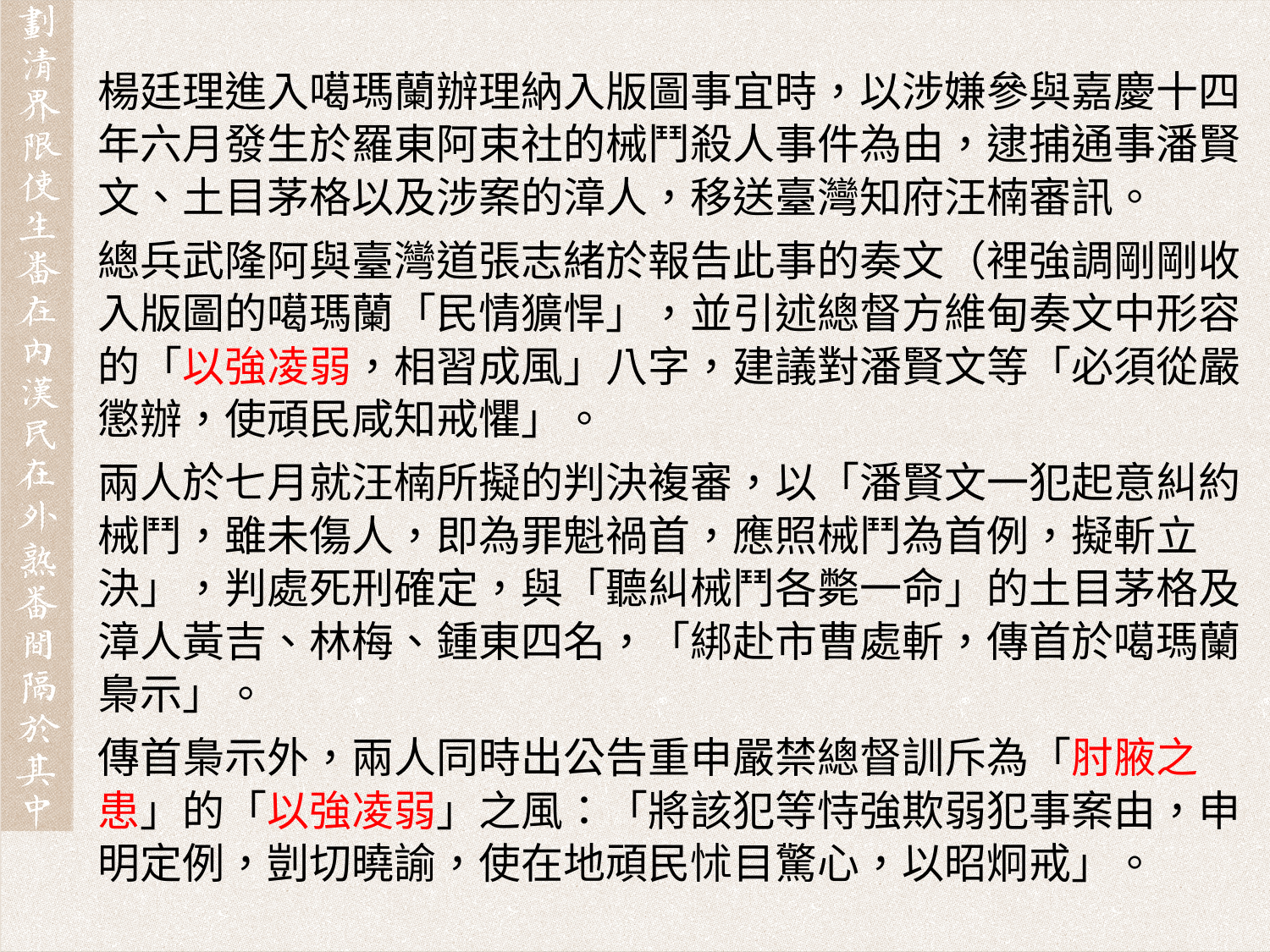

楊廷理進入噶瑪蘭辦理納入版圖事宜時，以涉嫌參與嘉慶十四年六月發生於羅東阿束社的械鬥殺人事件為由，逮捕通事潘賢文、土目茅格以及涉案的漳人，移送臺灣知府汪楠審訊。
總兵武隆阿與臺灣道張志緒於報告此事的奏文（裡強調剛剛收入版圖的噶瑪蘭「民情獷悍」，並引述總督方維甸奏文中形容的「以強凌弱，相習成風」八字，建議對潘賢文等「必須從嚴懲辦，使頑民咸知戒懼」。
兩人於七月就汪楠所擬的判決複審，以「潘賢文一犯起意糾約械鬥，雖未傷人，即為罪魁禍首，應照械鬥為首例，擬斬立決」，判處死刑確定，與「聽糾械鬥各斃一命」的土目茅格及漳人黃吉、林梅、鍾東四名，「綁赴市曹處斬，傳首於噶瑪蘭梟示」。
傳首梟示外，兩人同時出公告重申嚴禁總督訓斥為「肘腋之患」的「以強凌弱」之風：「將該犯等恃強欺弱犯事案由，申明定例，剴切曉諭，使在地頑民怵目驚心，以昭炯戒」。